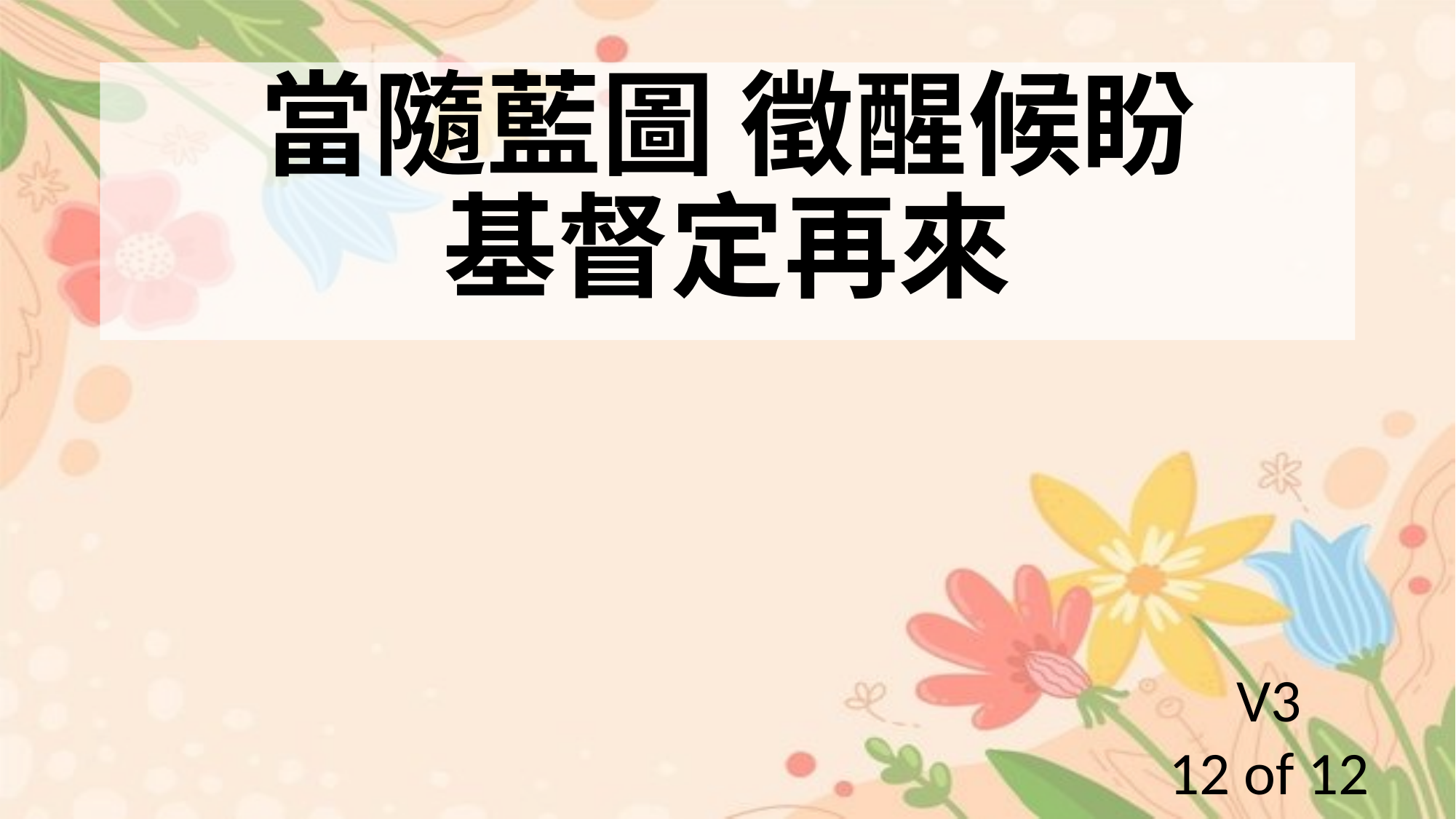

當隨藍圖 徵醒候盼
基督定再來
V3
12 of 12